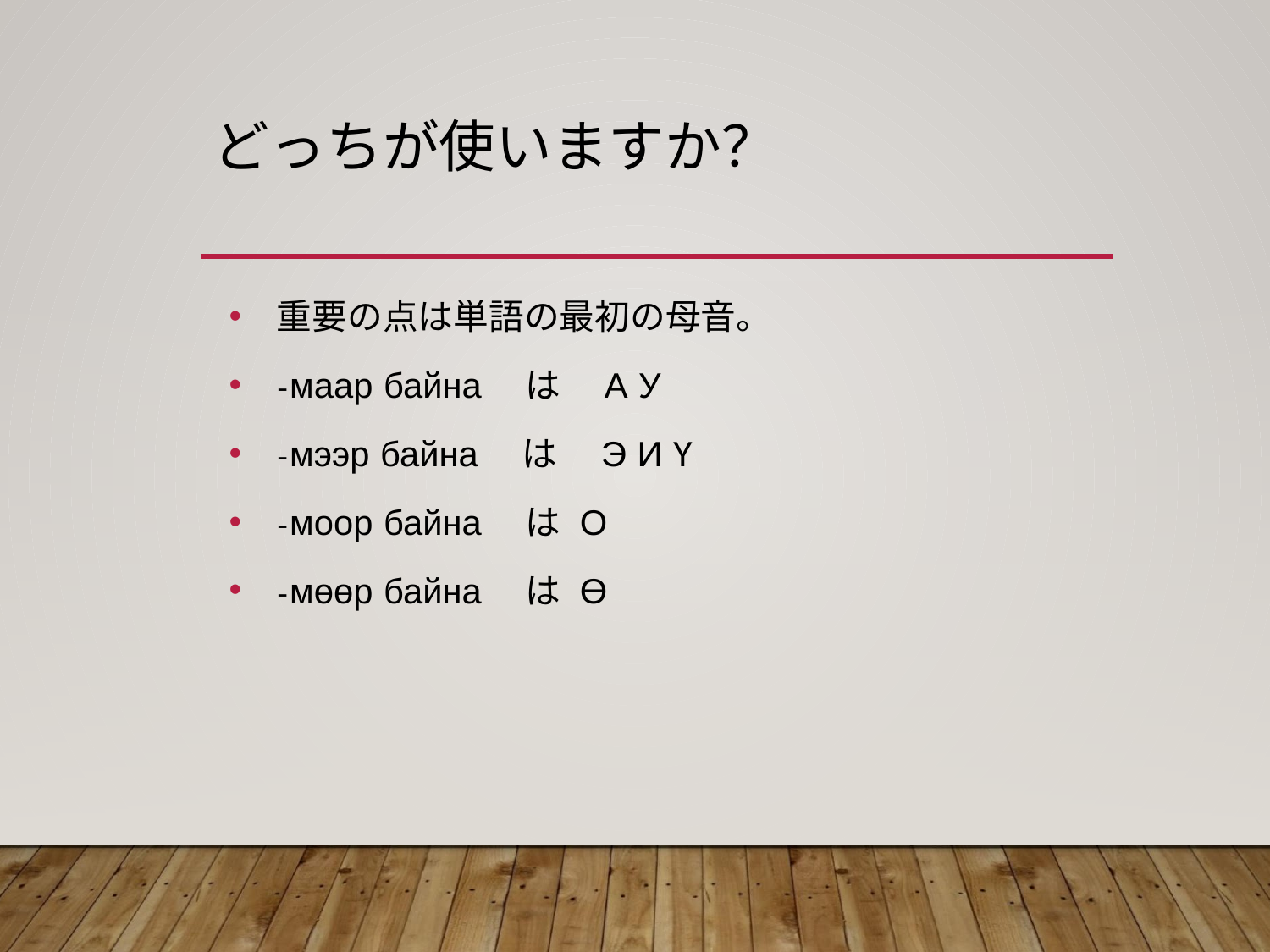

# どっちが使いますか？
重要の点は単語の最初の母音。
-маар байна　は　А У
-мээр байна　は　Э И Ү
-моор байна　は О
-мөөр байна　は Ө